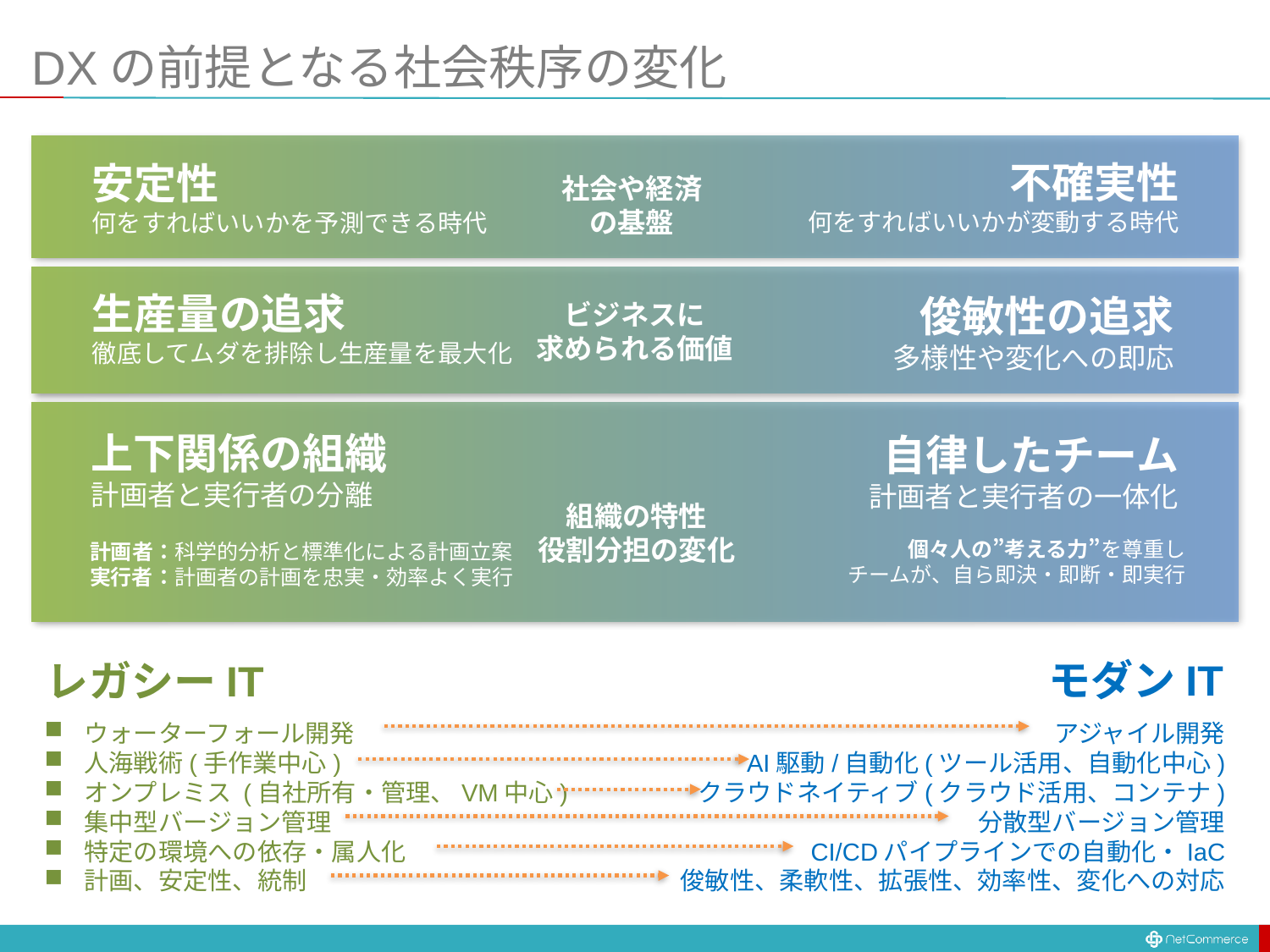

# DXの前提となる社会秩序の変化

不確実性
何をすればいいかが変動する時代
安定性
何をすればいいかを予測できる時代
社会や経済
の基盤

生産量の追求
徹底してムダを排除し生産量を最大化
俊敏性の追求
多様性や変化への即応
ビジネスに
求められる価値

上下関係の組織
計画者と実行者の分離
自律したチーム
計画者と実行者の一体化
組織の特性
役割分担の変化
個々人の”考える力”を尊重し
チームが、自ら即決・即断・即実行
計画者：科学的分析と標準化による計画立案
実行者：計画者の計画を忠実・効率よく実行
モダンIT
レガシーIT
アジャイル開発
AI駆動/自動化(ツール活用、自動化中心)
クラウドネイティブ(クラウド活用、コンテナ)
分散型バージョン管理
CI/CDパイプラインでの自動化・IaC
俊敏性、柔軟性、拡張性、効率性、変化への対応
ウォーターフォール開発
人海戦術(手作業中心)
オンプレミス (自社所有・管理、VM中心)
集中型バージョン管理
特定の環境への依存・属人化
計画、安定性、統制